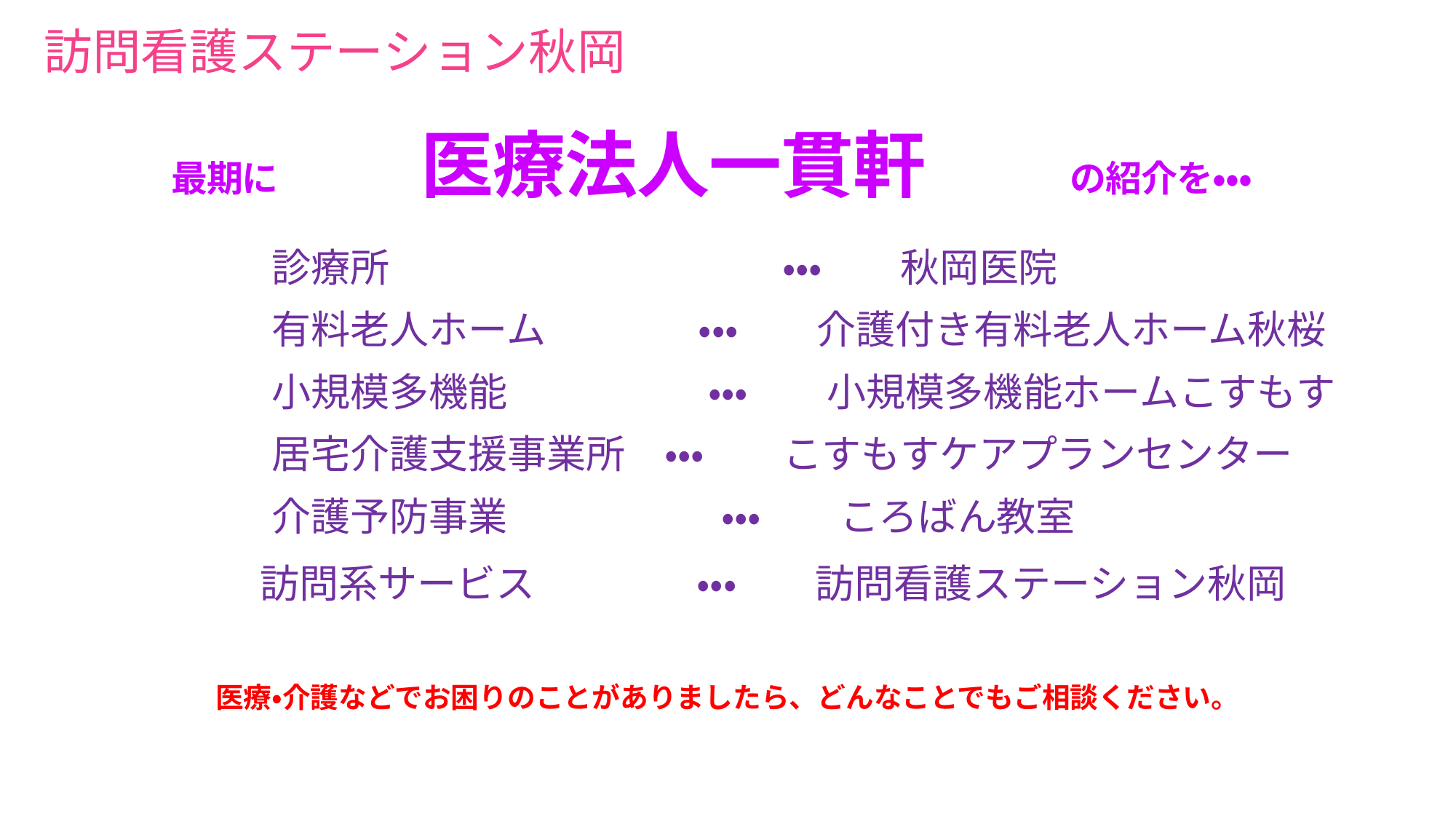

訪問看護ステーション秋岡
# 最期に　　　　医療法人一貫軒　　の紹介を・・・

　　　　診療所　　　　　　　　　　・・・　　秋岡医院
　　　　有料老人ホーム　　　    ・・・　　介護付き有料老人ホーム秋桜
　　　　小規模多機能　　　　     ・・・　　小規模多機能ホームこすもす
　　　　居宅介護支援事業所　・・・　　こすもすケアプランセンター
　　　　介護予防事業　　　　　  ・・・　　ころばん教室
　　　 訪問系サービス　　　     ・・・　　訪問看護ステーション秋岡

医療・介護などでお困りのことがありましたら、どんなことでもご相談ください。